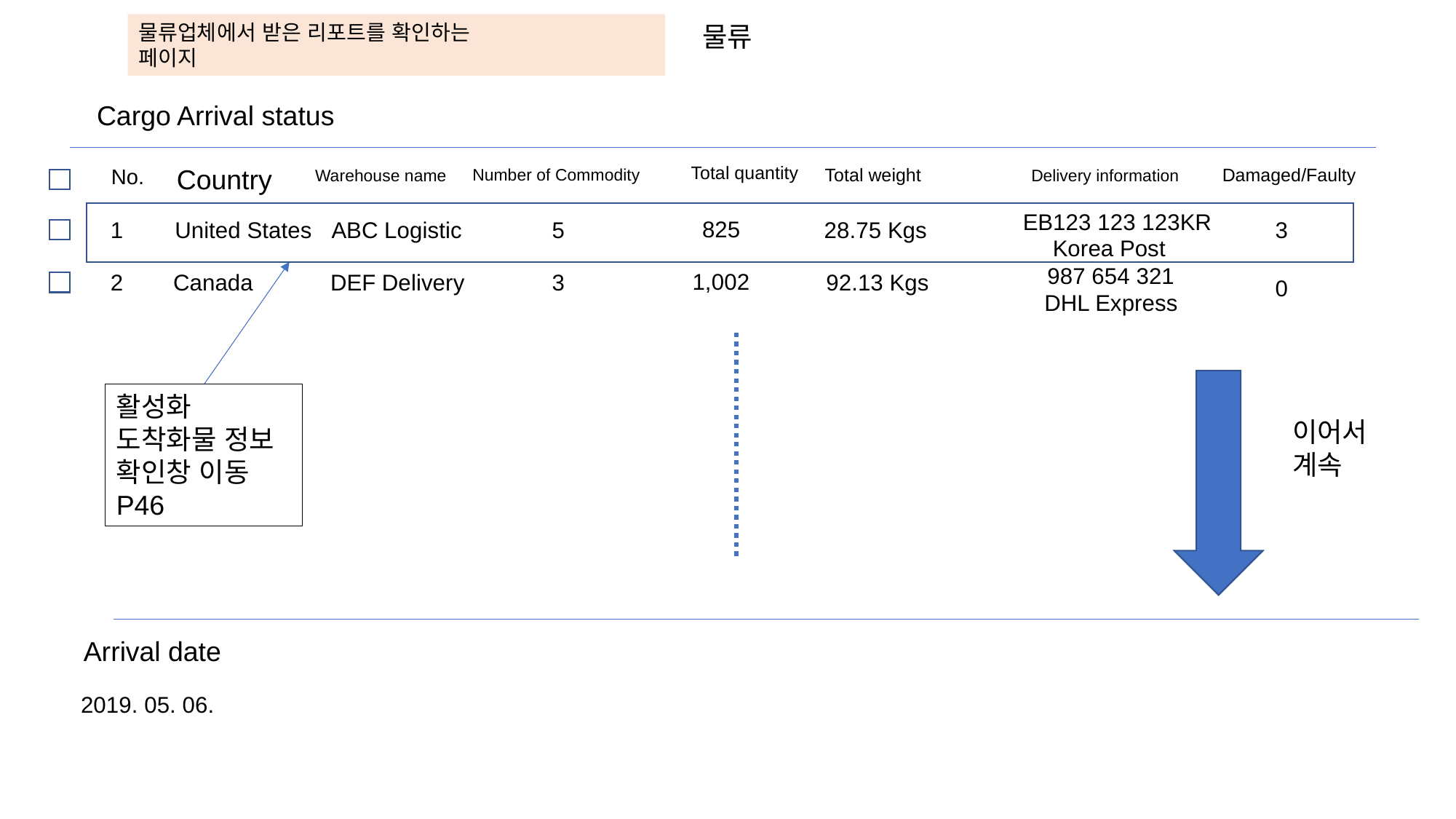

물류업체에서 받은 리포트를 확인하는
페이지
물류
Cargo Arrival status
Total quantity
Country
No.
Total weight
Damaged/Faulty
Number of Commodity
Warehouse name
Delivery information

EB123 123 123KR

825
1
United States
ABC Logistic
5
28.75 Kgs
3

Korea Post
987 654 321
1,002
2
Canada
DEF Delivery
3
92.13 Kgs
0

DHL Express

활성화
도착화물 정보 확인창 이동
P46
이어서
계속
Arrival date
2019. 05. 06.